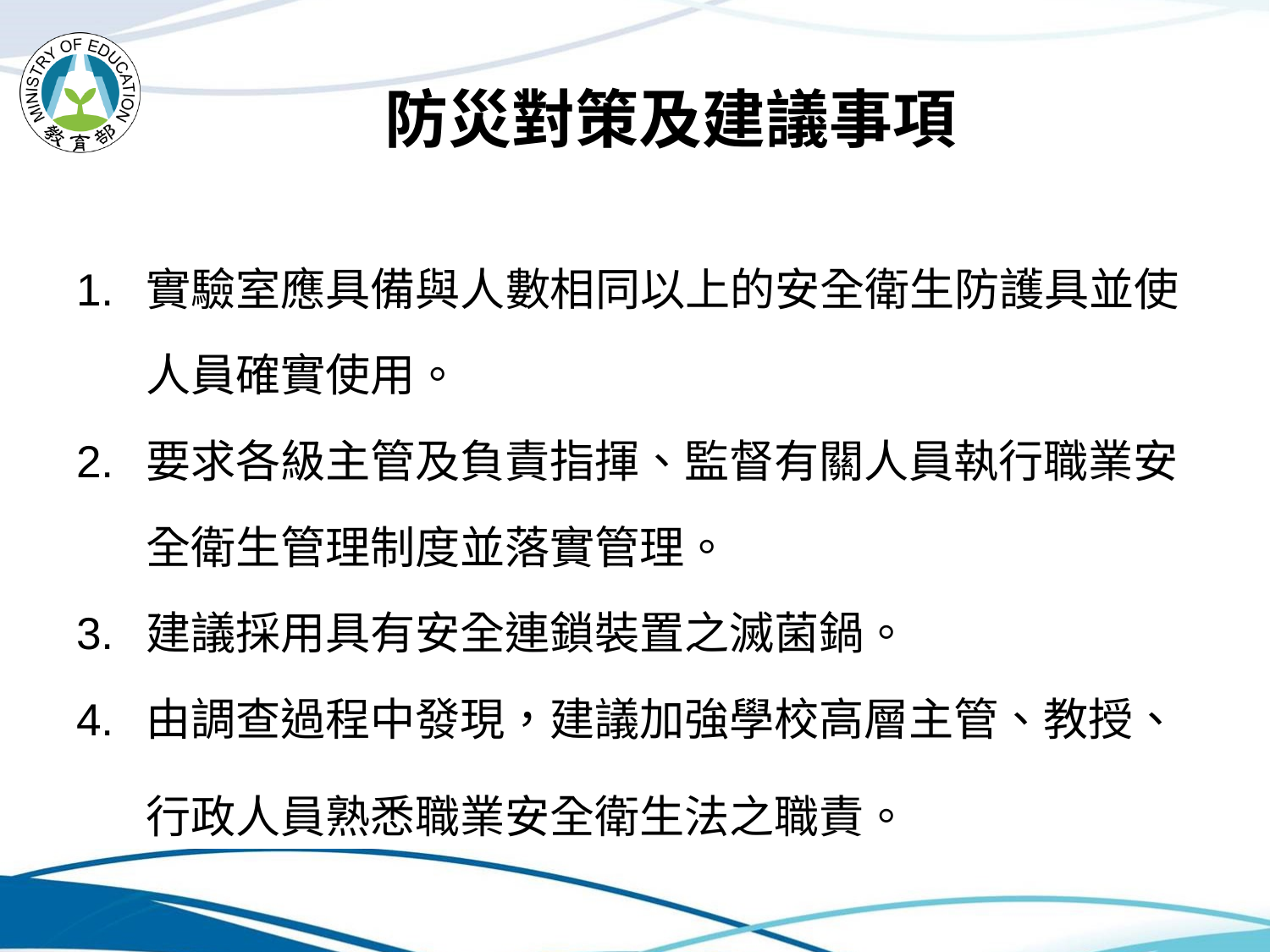

# 防災對策及建議事項
實驗室應具備與人數相同以上的安全衛生防護具並使人員確實使用。
要求各級主管及負責指揮、監督有關人員執行職業安全衛生管理制度並落實管理。
建議採用具有安全連鎖裝置之滅菌鍋。
由調查過程中發現，建議加強學校高層主管、教授、行政人員熟悉職業安全衛生法之職責。